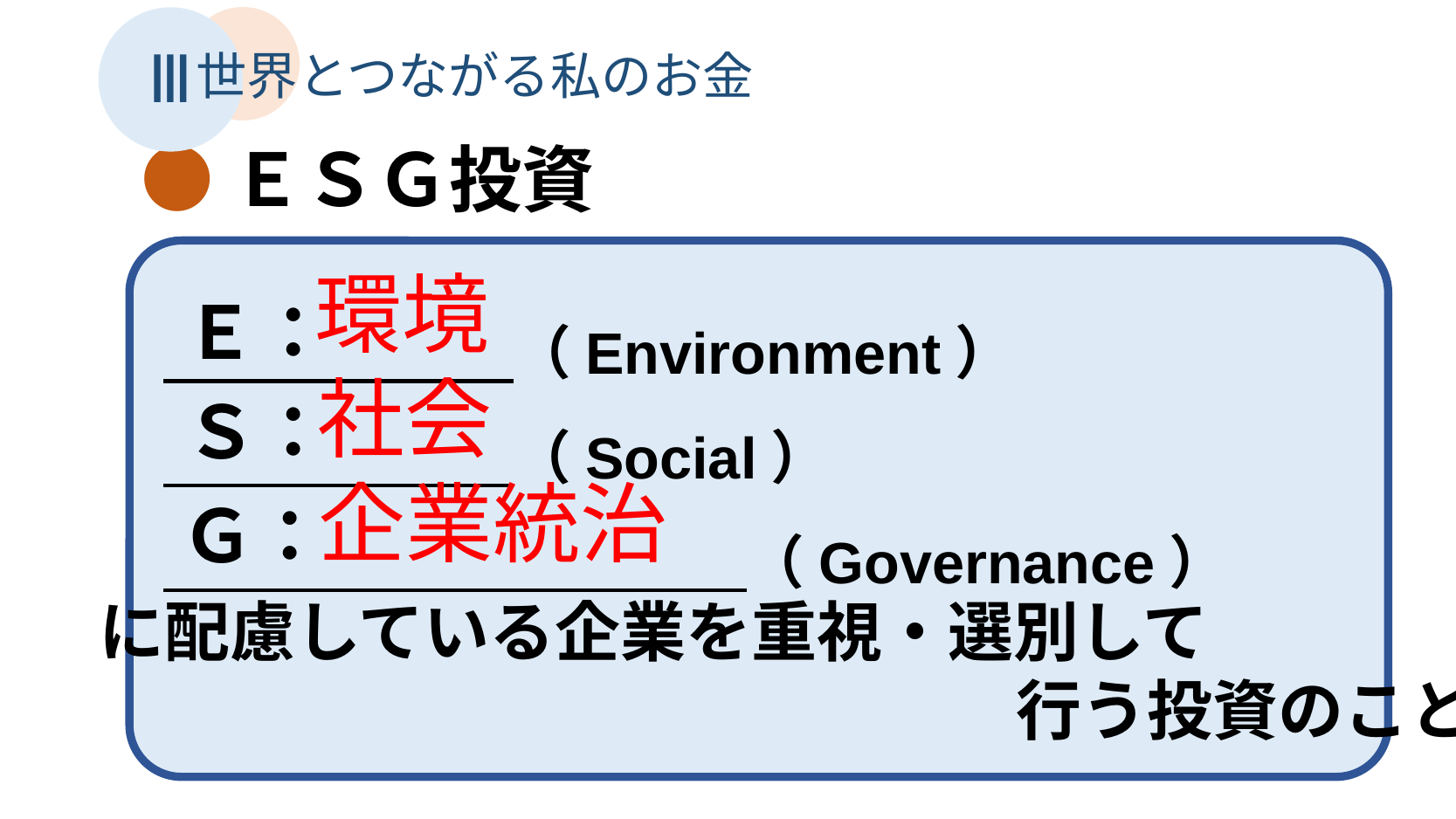

Ⅲ
世界とつながる私のお金
●ＥＳＧ投資

　　　　　　　　（Environment）
　　　　　　　　（Social）
　　　　　　　　　　　　（Governance）

環境
Ｅ：
社会
Ｓ：
企業統治
Ｇ：
に配慮している企業を重視・選別して
　　　　　　　　　　　　　　行う投資のこと